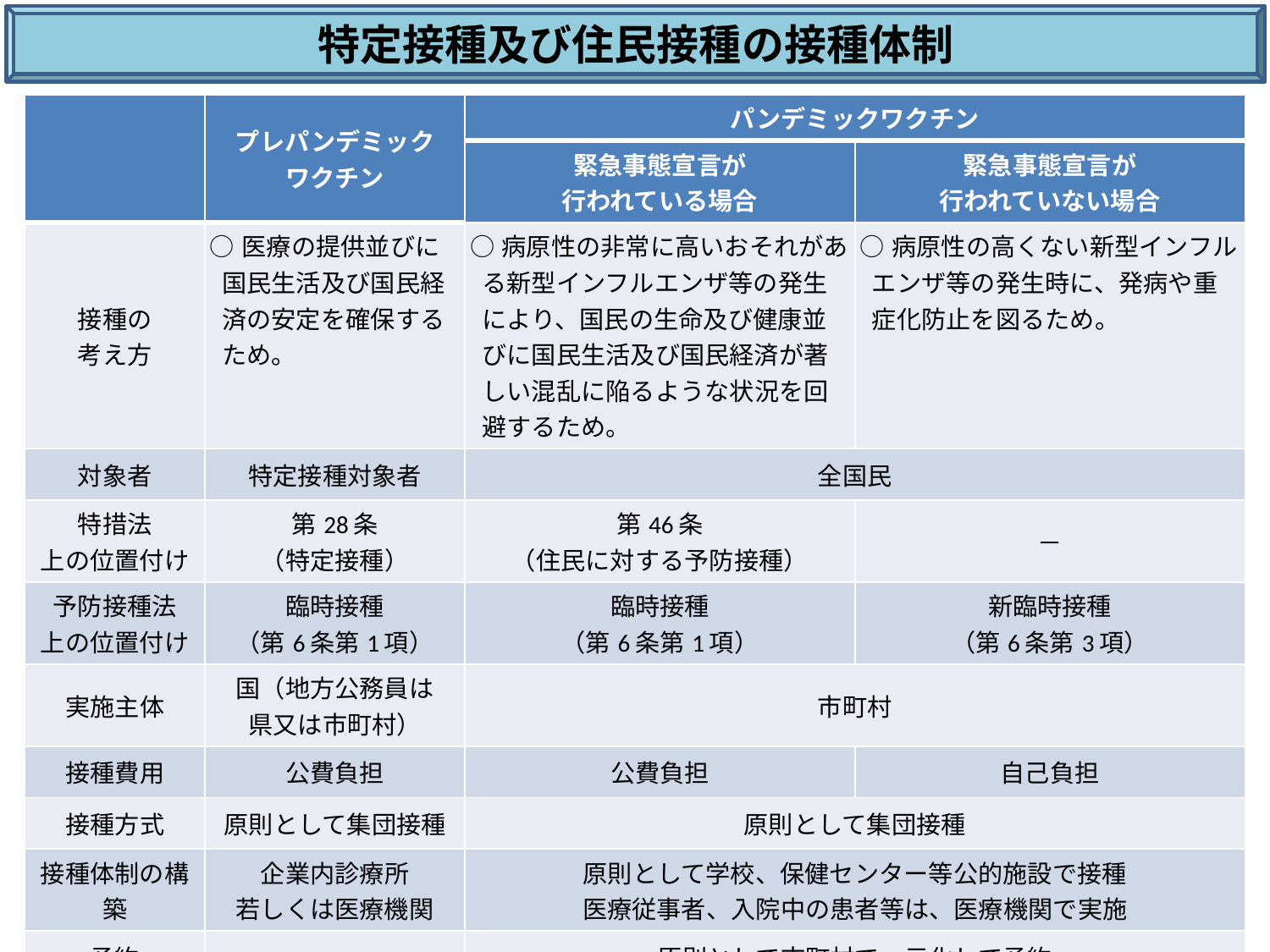

特定接種及び住民接種の接種体制
|  | プレパンデミック ワクチン | パンデミックワクチン |  |
| --- | --- | --- | --- |
|  |  | 緊急事態宣言が 行われている場合 | 緊急事態宣言が 行われていない場合 |
| 接種の 考え方 | ○医療の提供並びに国民生活及び国民経済の安定を確保するため。 | ○病原性の非常に高いおそれがある新型インフルエンザ等の発生により、国民の生命及び健康並びに国民生活及び国民経済が著しい混乱に陥るような状況を回避するため。 | ○病原性の高くない新型インフルエンザ等の発生時に、発病や重症化防止を図るため。 |
| 対象者 | 特定接種対象者 | 全国民 |  |
| 特措法 上の位置付け | 第28条 （特定接種） | 第46条 （住民に対する予防接種） | － |
| 予防接種法 上の位置付け | 臨時接種 （第6条第1項） | 臨時接種 （第6条第1項） | 新臨時接種 （第6条第3項） |
| 実施主体 | 国（地方公務員は 県又は市町村） | 市町村 |  |
| 接種費用 | 公費負担 | 公費負担 | 自己負担 |
| 接種方式 | 原則として集団接種 | 原則として集団接種 |  |
| 接種体制の構築 | 企業内診療所 若しくは医療機関 | 原則として学校、保健センター等公的施設で接種 医療従事者、入院中の患者等は、医療機関で実施 |  |
| 予約 | － | 原則として市町村で一元化して予約 |  |
| 供給体制 | 政府が用意したワクチンの流通を都道府県ごとに管理 原則10mlバイアルによる供給（一部1mlバイアルあり） |  |  |